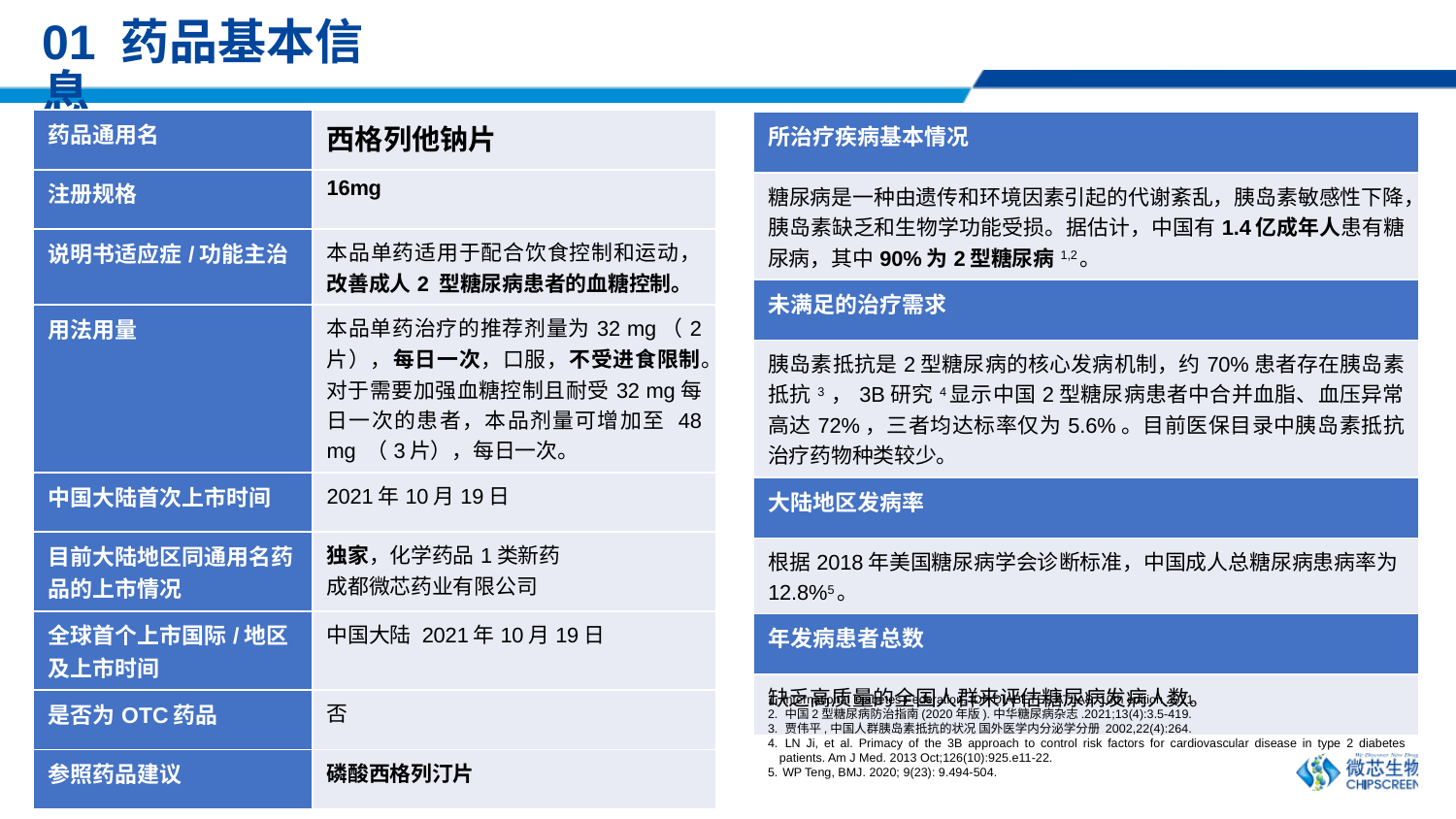

# 01 药品基本信息
| 药品通用名 | 西格列他钠片 |
| --- | --- |
| 注册规格 | 16mg |
| 说明书适应症/功能主治 | 本品单药适用于配合饮食控制和运动，改善成人2 型糖尿病患者的血糖控制。 |
| 用法用量 | 本品单药治疗的推荐剂量为32 mg（2 片），每日一次，口服，不受进食限制。对于需要加强血糖控制且耐受32 mg每日一次的患者，本品剂量可增加至 48 mg （3片），每日一次。 |
| 中国大陆首次上市时间 | 2021年10月19日 |
| 目前大陆地区同通用名药品的上市情况 | 独家，化学药品1类新药 成都微芯药业有限公司 |
| 全球首个上市国际/地区及上市时间 | 中国大陆 2021年10月19日 |
| 是否为OTC药品 | 否 |
| 参照药品建议 | 磷酸西格列汀片 |
| 所治疗疾病基本情况 |
| --- |
| 糖尿病是一种由遗传和环境因素引起的代谢紊乱，胰岛素敏感性下降，胰岛素缺乏和生物学功能受损。据估计，中国有1.4亿成年人患有糖尿病，其中90%为2型糖尿病1,2。 |
| 未满足的治疗需求 |
| 胰岛素抵抗是2型糖尿病的核心发病机制，约70%患者存在胰岛素抵抗3 ，3B研究4显示中国2型糖尿病患者中合并血脂、血压异常高达72%，三者均达标率仅为5.6%。目前医保目录中胰岛素抵抗治疗药物种类较少。 |
| 大陆地区发病率 |
| 根据2018年美国糖尿病学会诊断标准，中国成人总糖尿病患病率为12.8%5。 |
| 年发病患者总数 |
| 缺乏高质量的全国人群来评估糖尿病发病人数。 |
 International Diabetes Federation. IDF DIABETES ATLAS, 10th edition 2021.
 中国2型糖尿病防治指南(2020年版).中华糖尿病杂志.2021;13(4):3.5-419.
 贾伟平,中国人群胰岛素抵抗的状况 国外医学内分泌学分册 2002,22(4):264.
 LN Ji, et al. Primacy of the 3B approach to control risk factors for cardiovascular disease in type 2 diabetes patients. Am J Med. 2013 Oct;126(10):925.e11-22.
 WP Teng, BMJ. 2020; 9(23): 9.494-504.
1